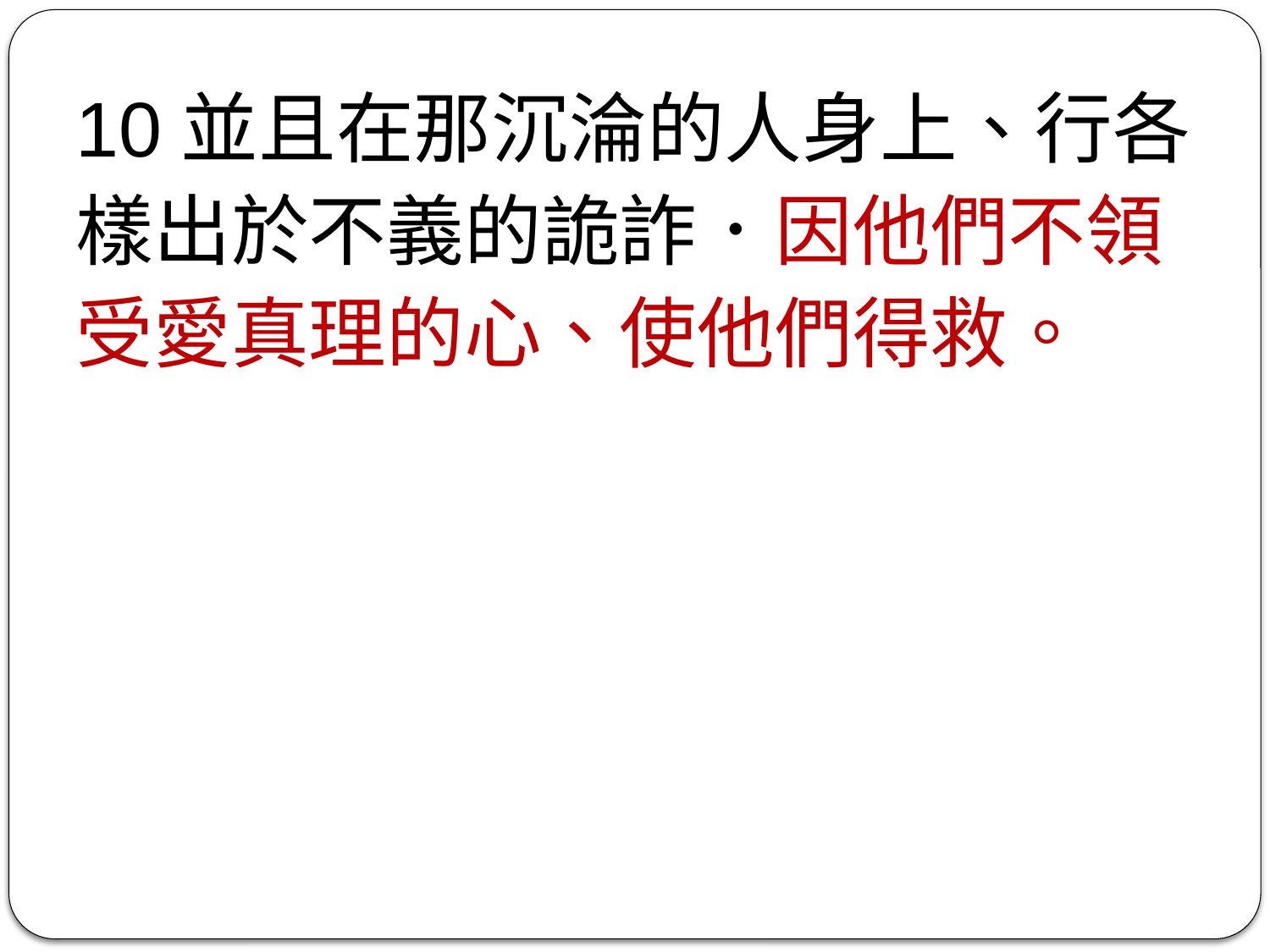

10並且在那沉淪的人身上、行各樣出於不義的詭詐．因他們不領受愛真理的心、使他們得救。